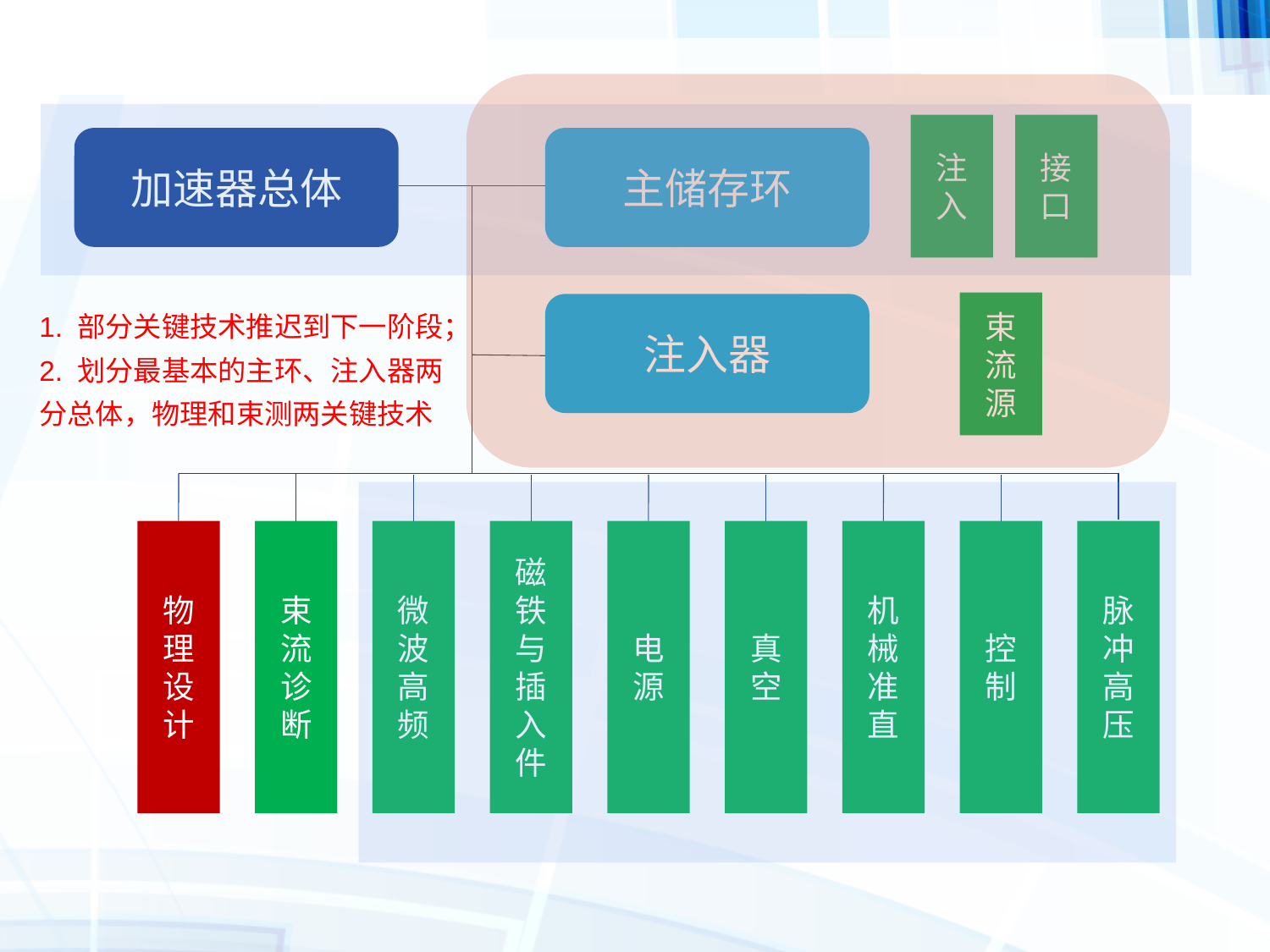

注入
接口
加速器总体
主储存环
1. 部分关键技术推迟到下一阶段；
2. 划分最基本的主环、注入器两分总体，物理和束测两关键技术
束流源
注入器

物理设计
束流诊断
微波高频
磁铁与插入件
电源
真空
机械准直
控制
脉冲高压